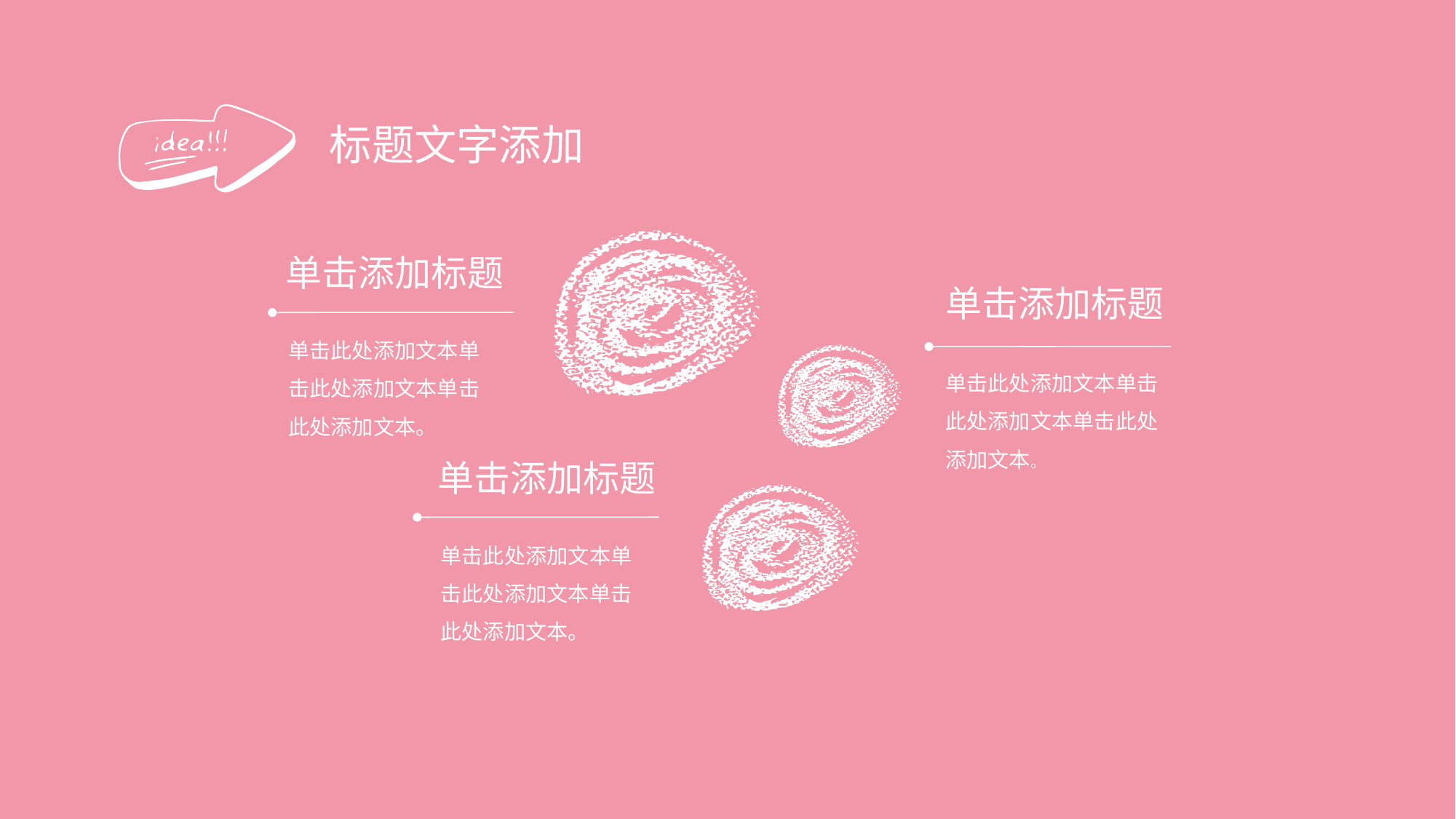

标题文字添加

单击添加标题
单击此处添加文本单击此处添加文本单击此处添加文本。

单击添加标题
单击此处添加文本单击此处添加文本单击此处添加文本。

单击添加标题
单击此处添加文本单击此处添加文本单击此处添加文本。